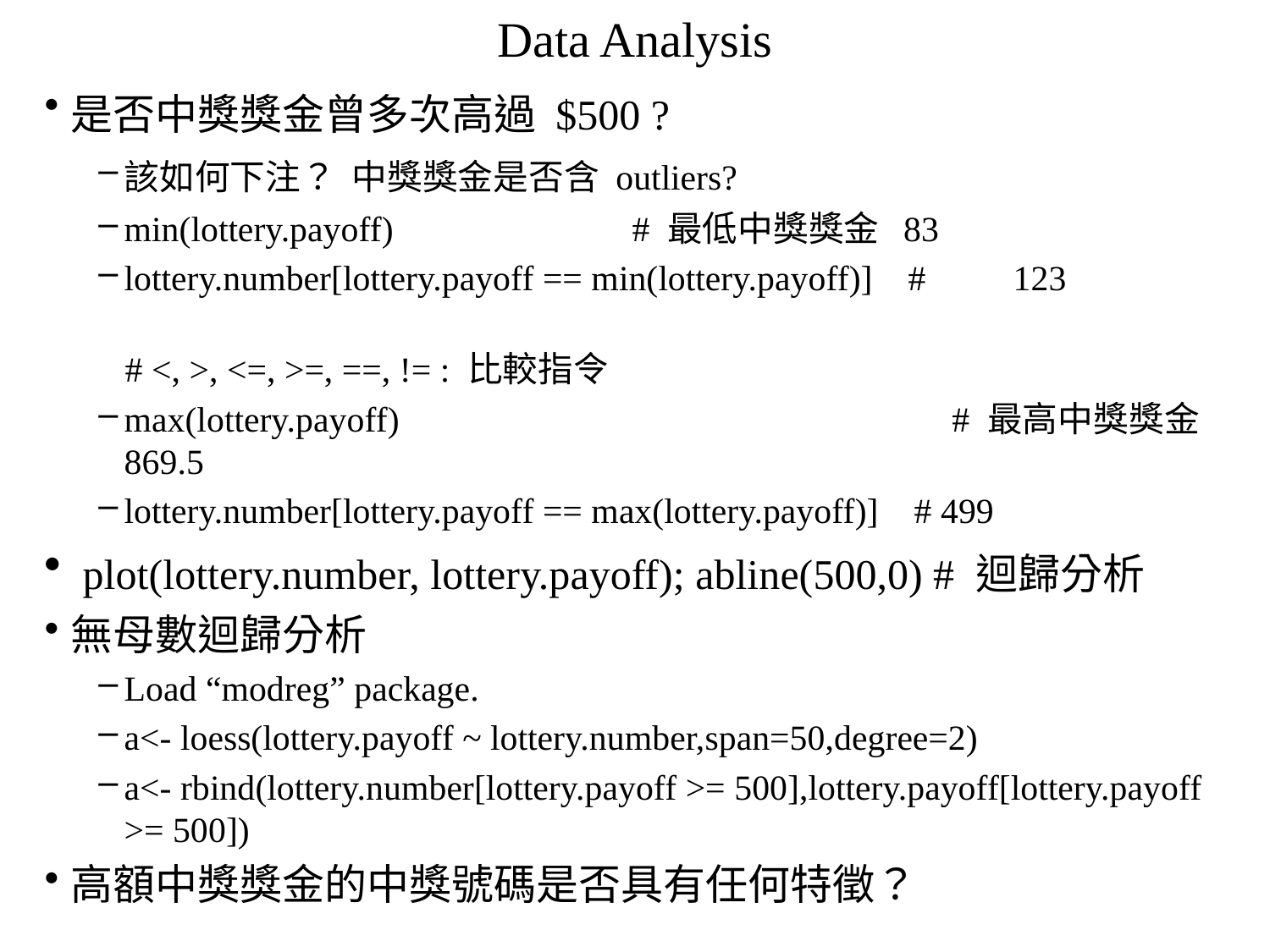

# Data Analysis
是否中獎獎金曾多次高過 $500 ?
該如何下注？  中獎獎金是否含 outliers?
min(lottery.payoff)		# 最低中獎獎金  83
lottery.number[lottery.payoff == min(lottery.payoff)]    #	123
   # <, >, <=, >=, ==, != : 比較指令
max(lottery.payoff)		                                    # 最高中獎獎金  869.5
lottery.number[lottery.payoff == max(lottery.payoff)]    # 499
 plot(lottery.number, lottery.payoff); abline(500,0) # 迴歸分析
無母數迴歸分析
Load “modreg” package.
a<- loess(lottery.payoff ~ lottery.number,span=50,degree=2)
a<- rbind(lottery.number[lottery.payoff >= 500],lottery.payoff[lottery.payoff >= 500])
高額中獎獎金的中獎號碼是否具有任何特徵？